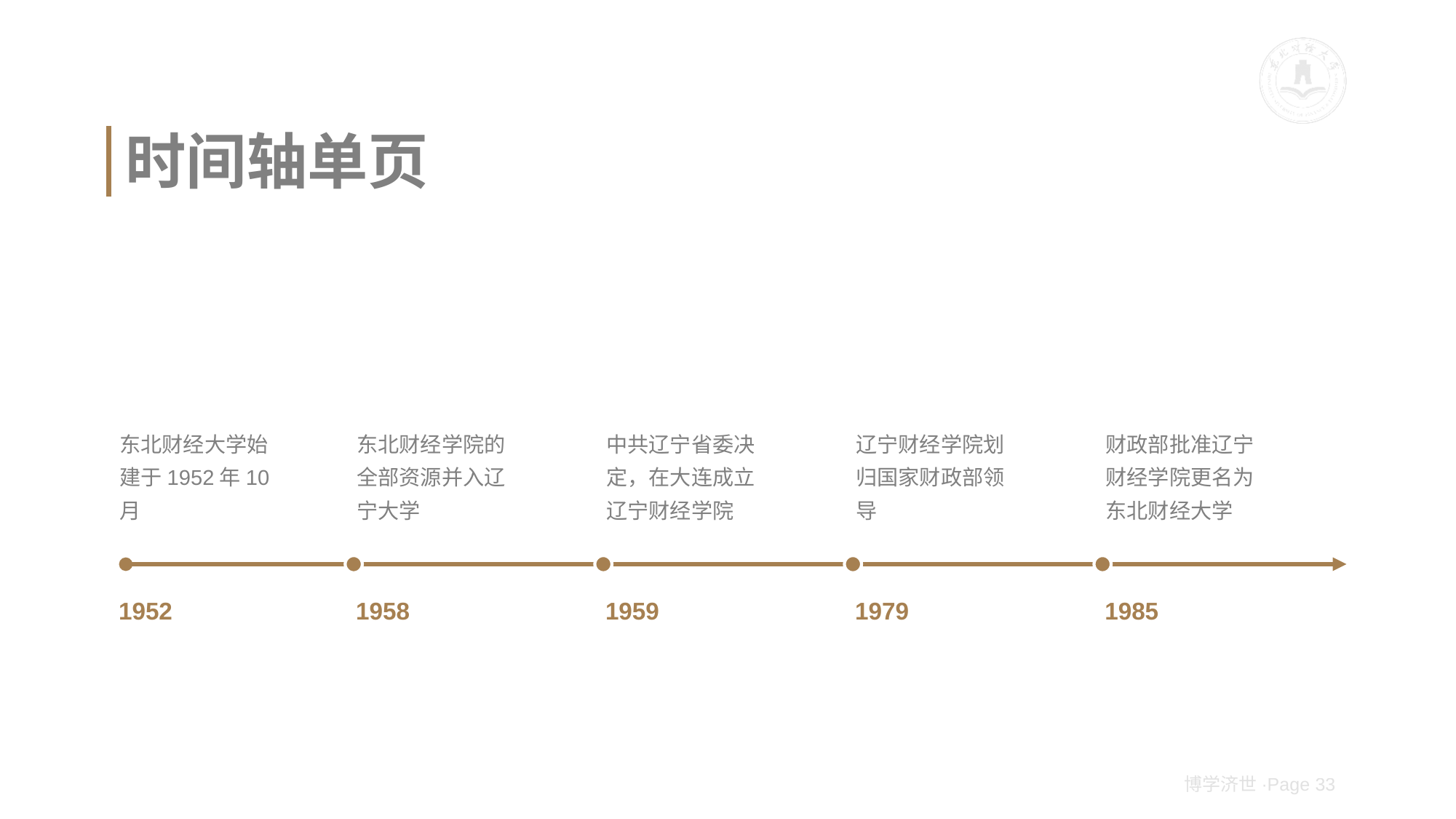

# 时间轴单页
东北财经大学始建于1952年10月
东北财经学院的全部资源并入辽宁大学
中共辽宁省委决定，在大连成立辽宁财经学院
辽宁财经学院划归国家财政部领导
财政部批准辽宁财经学院更名为东北财经大学

1952
1958
1959
1979
1985
博学济世·Page 33